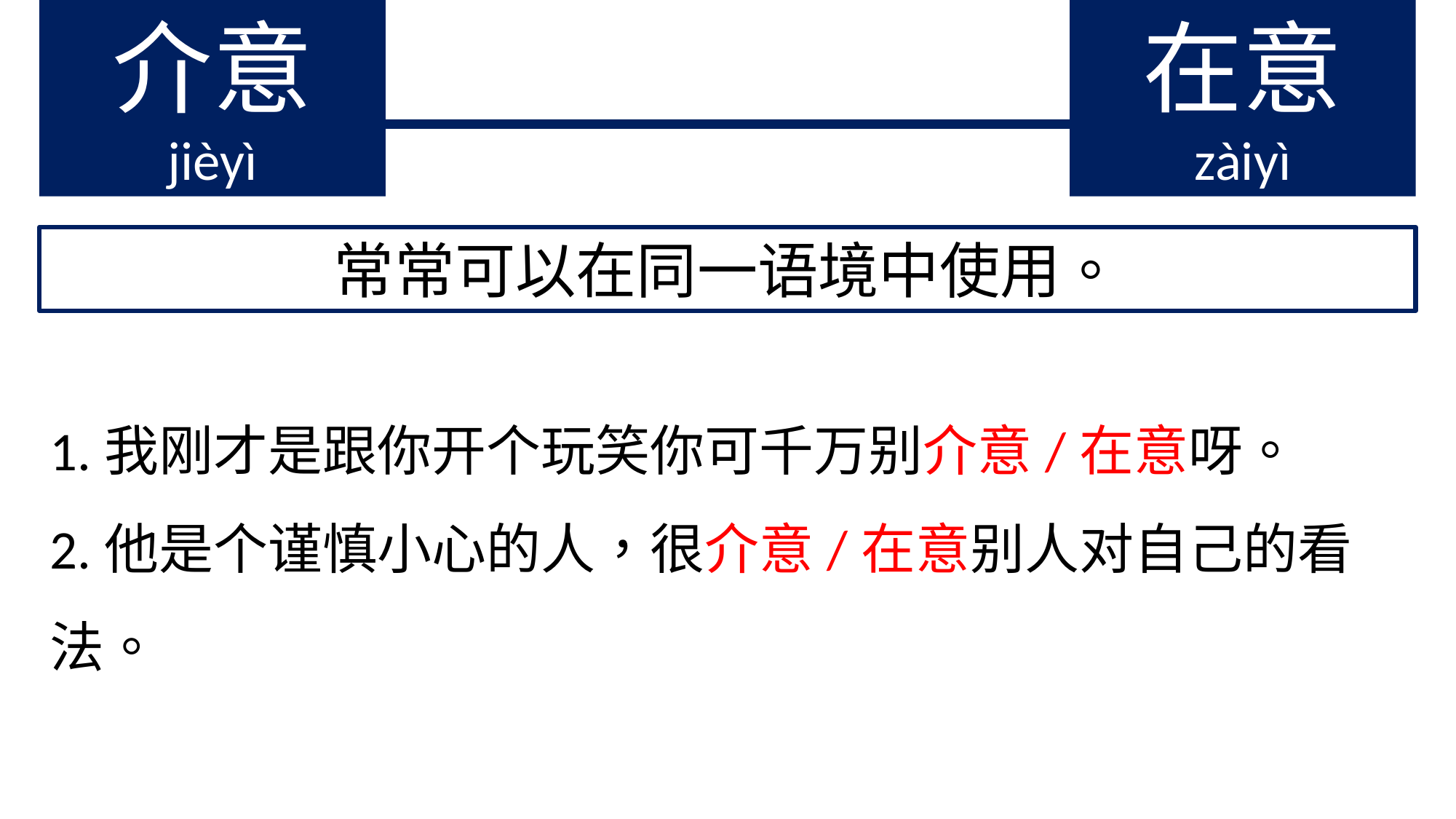

介意
jièyì
在意
zàiyì
常常可以在同一语境中使用。
1.我刚才是跟你开个玩笑你可千万别介意/在意呀。
2.他是个谨慎小心的人，很介意/在意别人对自己的看法。